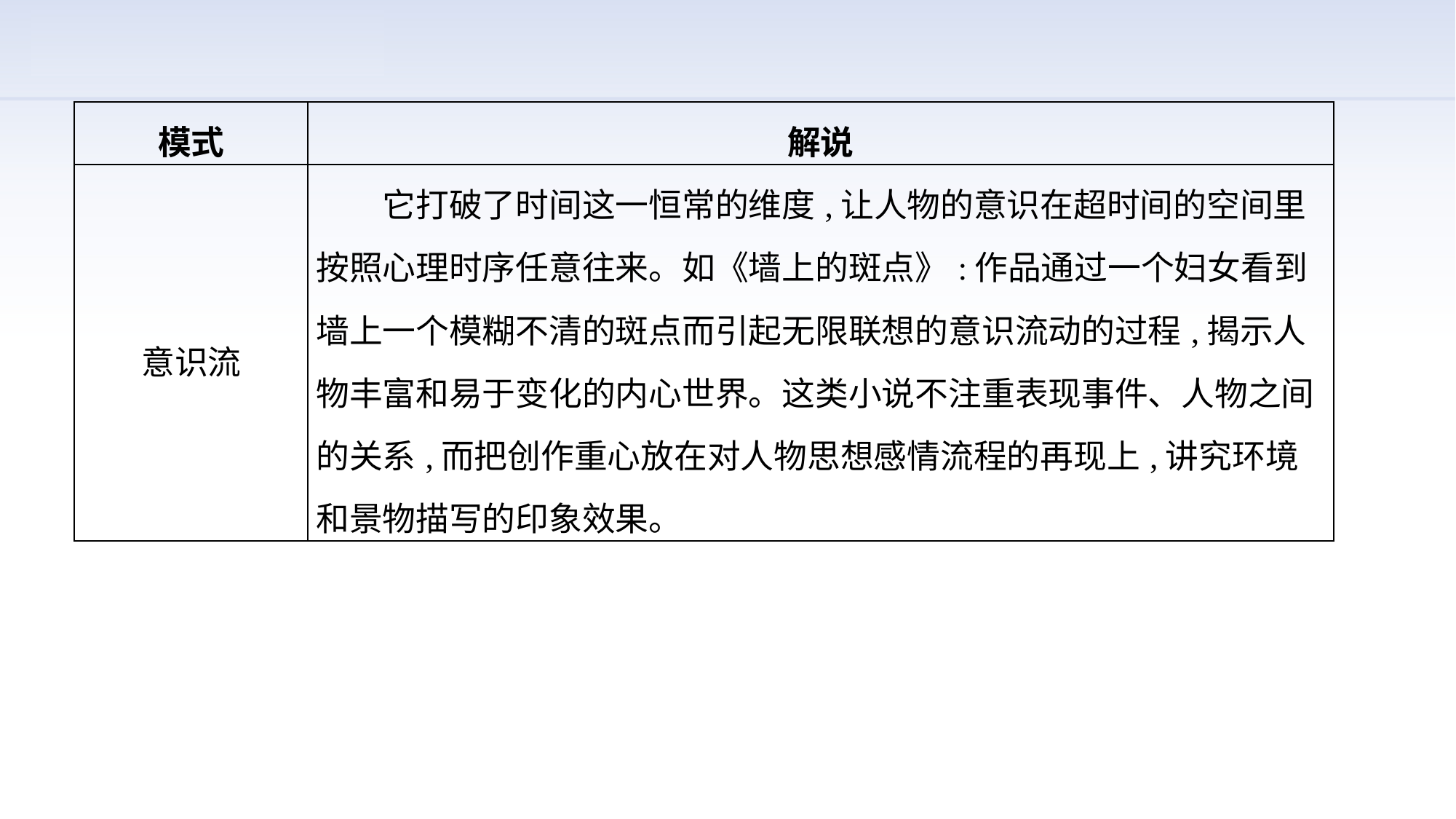

| 模式 | 解说 |
| --- | --- |
| 意识流 | 它打破了时间这一恒常的维度,让人物的意识在超时间的空间里按照心理时序任意往来。如《墙上的斑点》:作品通过一个妇女看到墙上一个模糊不清的斑点而引起无限联想的意识流动的过程,揭示人物丰富和易于变化的内心世界。这类小说不注重表现事件、人物之间的关系,而把创作重心放在对人物思想感情流程的再现上,讲究环境和景物描写的印象效果。 |